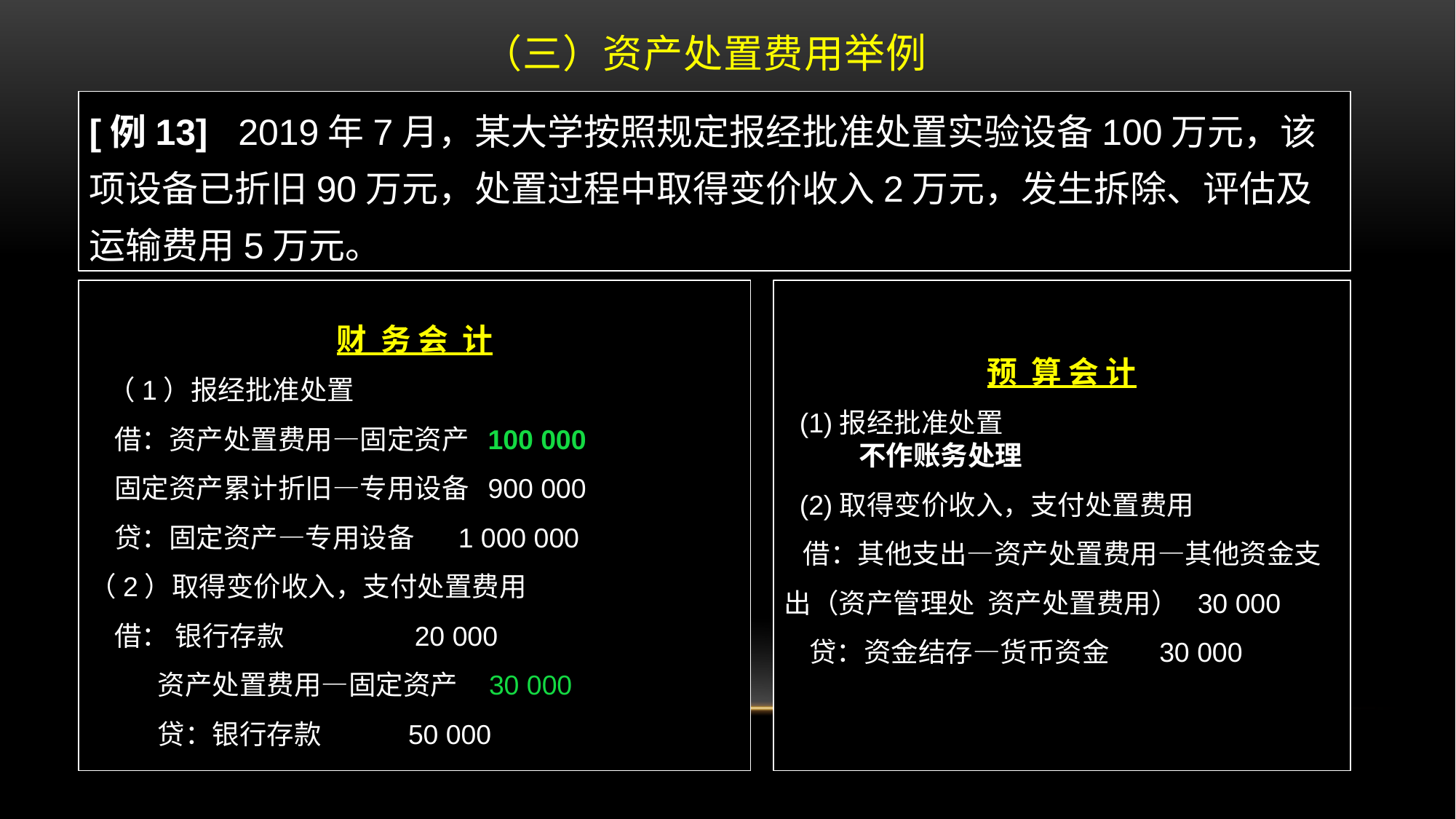

# （三）资产处置费用举例
[例13]   2019年7月，某大学按照规定报经批准处置实验设备100万元，该项设备已折旧90万元，处置过程中取得变价收入2万元，发生拆除、评估及运输费用5万元。
财  务 会  计
  （1）报经批准处置
   借：资产处置费用—固定资产  100 000
   固定资产累计折旧—专用设备  900 000
   贷：固定资产—专用设备      1 000 000
（2）取得变价收入，支付处置费用
   借： 银行存款                    20 000
          资产处置费用—固定资产    30 000
          贷：银行存款             50 000
预  算 会 计
  (1)报经批准处置
           不作账务处理
  (2)取得变价收入，支付处置费用
  借：其他支出—资产处置费用—其他资金支出（资产管理处  资产处置费用）  30 000
   贷：资金结存—货币资金       30 000

75